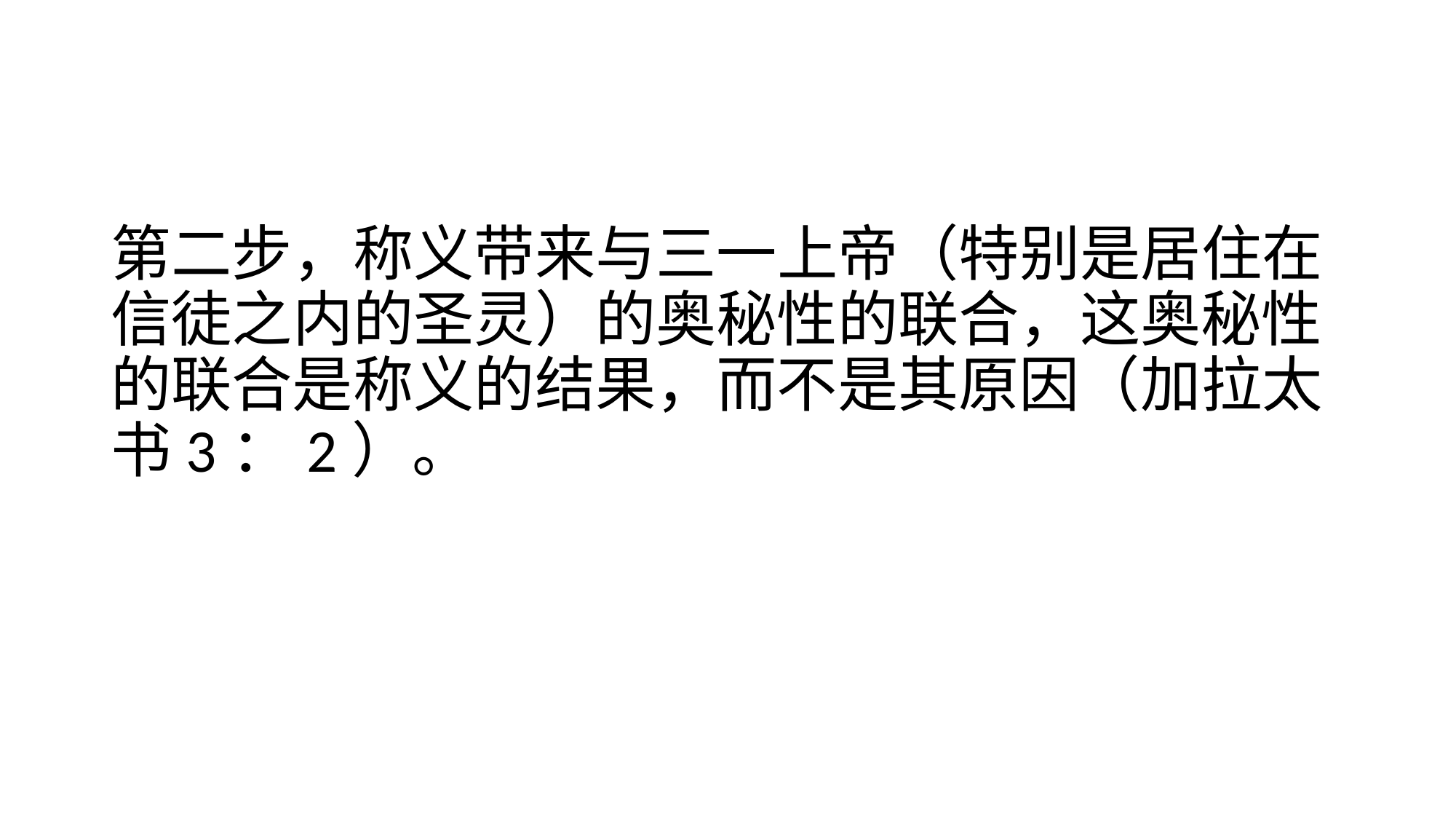

#
第二步，称义带来与三一上帝（特别是居住在信徒之内的圣灵）的奥秘性的联合，这奥秘性的联合是称义的结果，而不是其原因（加拉太书3：2）。